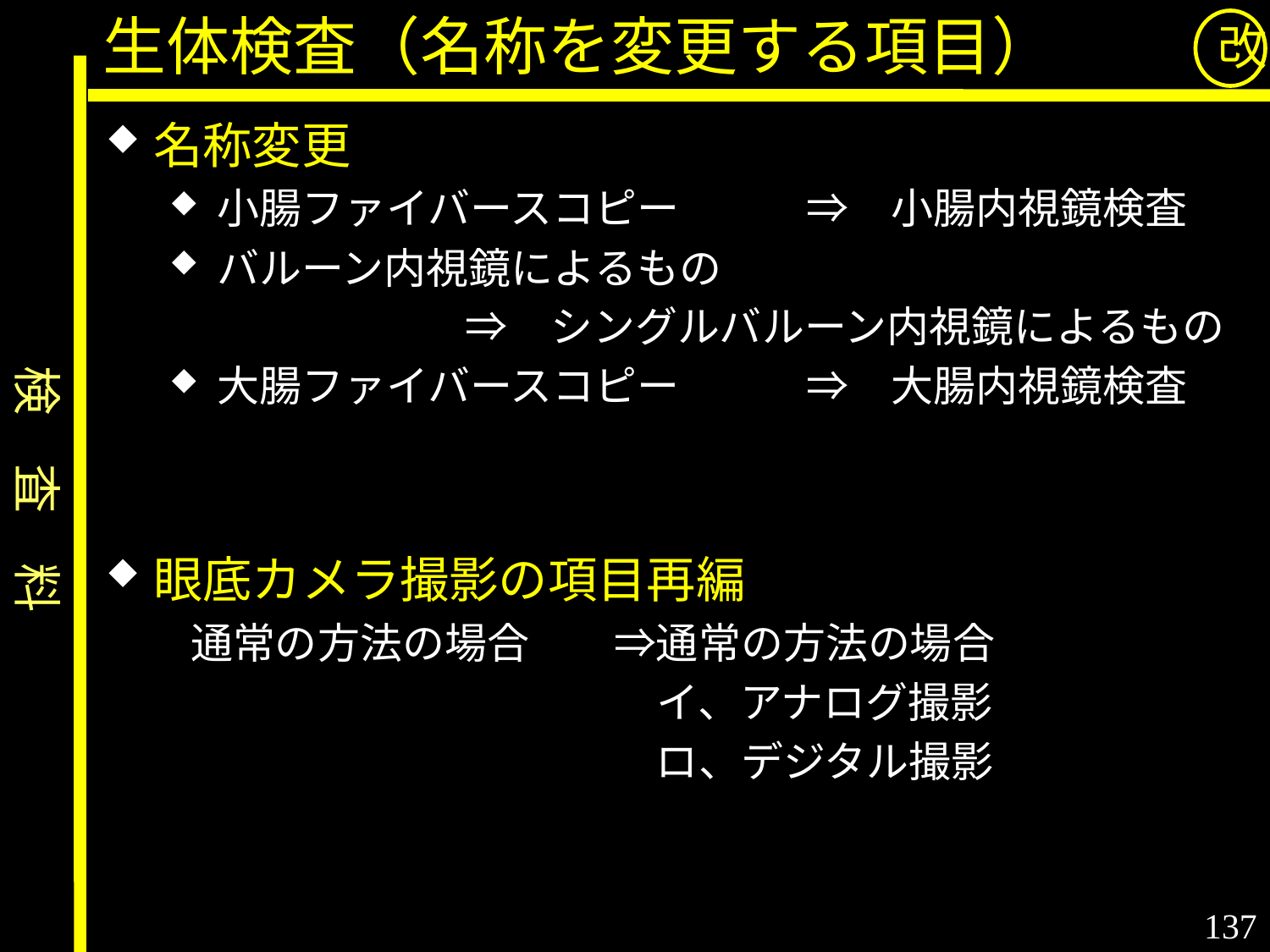

生体検査（名称を変更する項目）
改

名称変更
小腸ファイバースコピー　　　⇒　小腸内視鏡検査
バルーン内視鏡によるもの
　　　　　　　⇒　シングルバルーン内視鏡によるもの
大腸ファイバースコピー　　　⇒　大腸内視鏡検査

眼底カメラ撮影の項目再編
　　通常の方法の場合　　⇒通常の方法の場合
　　　　　　　　　　　　　イ、アナログ撮影
　　　　　　　　　　　　　ロ、デジタル撮影

検　査　料
137